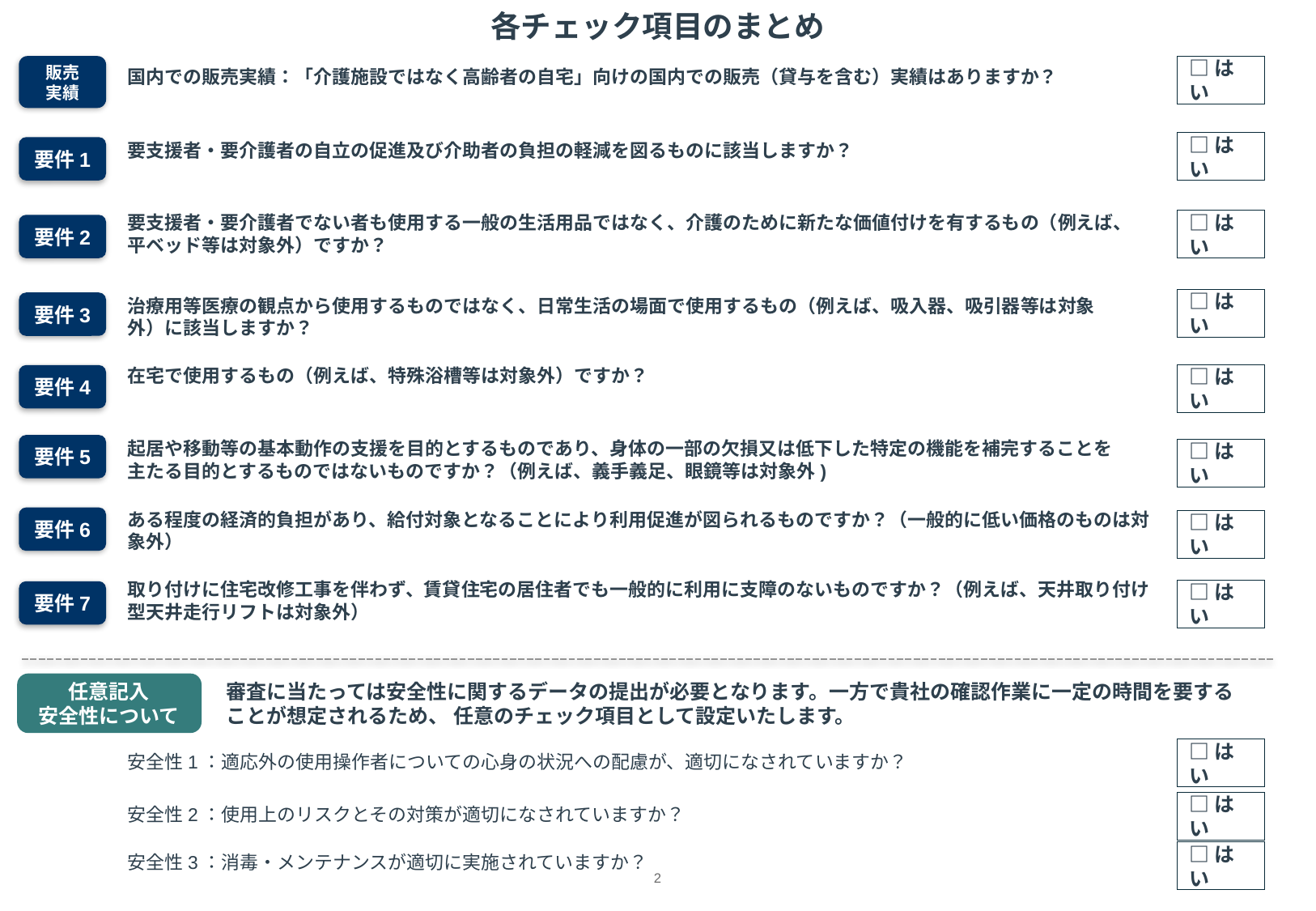

各チェック項目のまとめ
販売
実績
□はい
国内での販売実績：「介護施設ではなく高齢者の自宅」向けの国内での販売（貸与を含む）実績はありますか？
要支援者・要介護者の自立の促進及び介助者の負担の軽減を図るものに該当しますか？
□はい
要件1
要支援者・要介護者でない者も使用する一般の生活用品ではなく、介護のために新たな価値付けを有するもの（例えば、平ベッド等は対象外）ですか？
□はい
要件2
治療用等医療の観点から使用するものではなく、日常生活の場面で使用するもの（例えば、吸入器、吸引器等は対象外）に該当しますか？
□はい
要件3
在宅で使⽤するもの（例えば、特殊浴槽等は対象外）ですか？
□はい
要件4
起居や移動等の基本動作の⽀援を⽬的とするものであり、⾝体の⼀部の⽋損⼜は低下した特定の機能を補完することを主たる⽬的とするものではないものですか？（例えば、義⼿義⾜、眼鏡等は対象外)
要件5
□はい
ある程度の経済的負担があり、給付対象となることにより利⽤促進が図られるものですか？（⼀般的に低い価格のものは対象外）
要件6
□はい
取り付けに住宅改修工事を伴わず、賃貸住宅の居住者でも一般的に利用に支障のないものですか？（例えば、天井取り付け型天井走行リフトは対象外）
□はい
要件7
任意記入
安全性について
審査に当たっては安全性に関するデータの提出が必要となります。一方で貴社の確認作業に一定の時間を要することが想定されるため、 任意のチェック項目として設定いたします。
□はい
安全性1：適応外の使用操作者についての心身の状況への配慮が、適切になされていますか？
□はい
安全性2：使用上のリスクとその対策が適切になされていますか？
□はい
安全性3：消毒・メンテナンスが適切に実施されていますか？